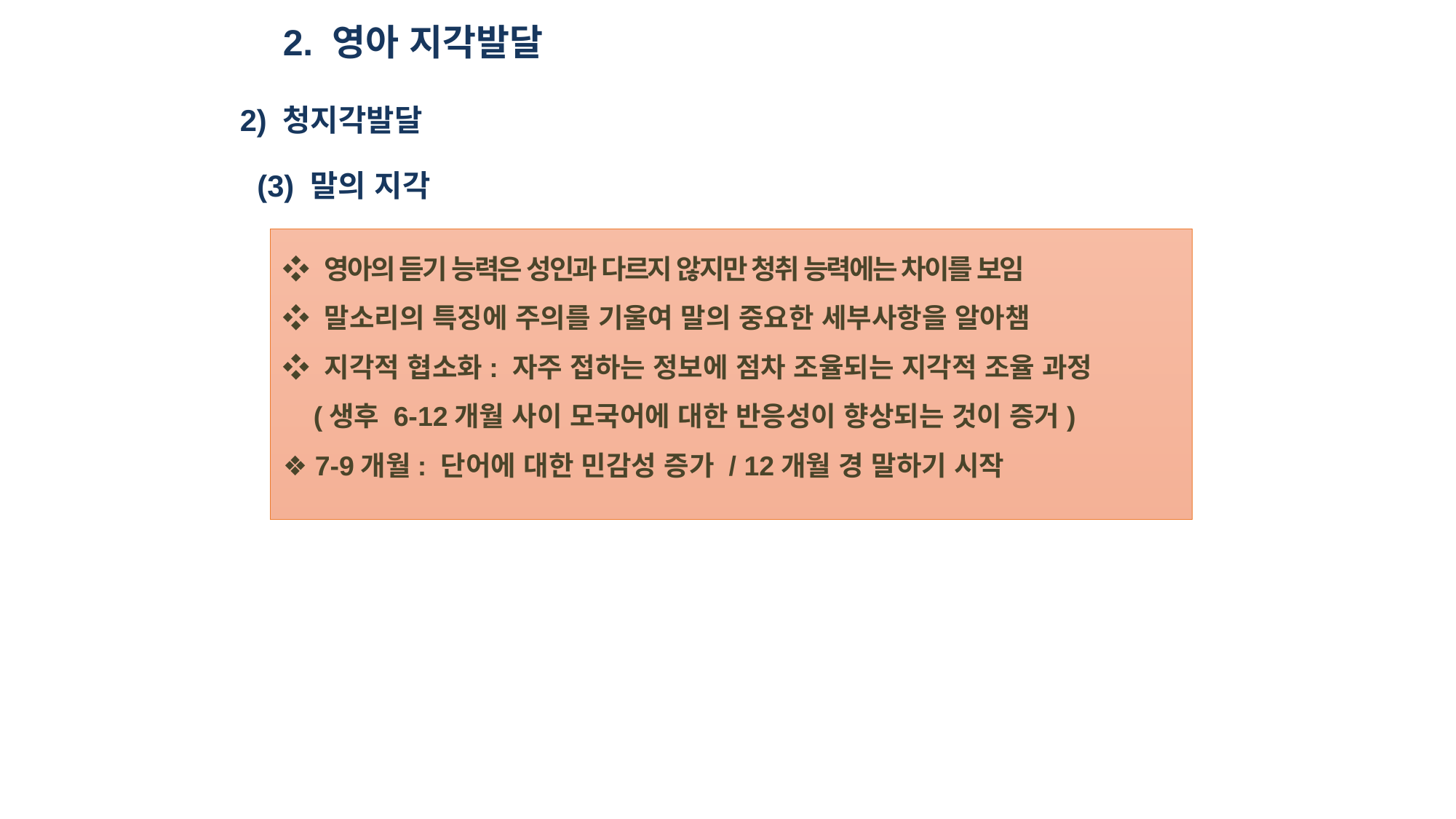

2. 영아 지각발달
2) 청지각발달
(3) 말의 지각

❖ 영아의 듣기 능력은 성인과 다르지 않지만 청취 능력에는 차이를 보임
❖ 말소리의 특징에 주의를 기울여 말의 중요한 세부사항을 알아챔
❖ 지각적 협소화: 자주 접하는 정보에 점차 조율되는 지각적 조율 과정
    (생후 6-12개월 사이 모국어에 대한 반응성이 향상되는 것이 증거)
❖ 7-9개월: 단어에 대한 민감성 증가 / 12개월 경 말하기 시작